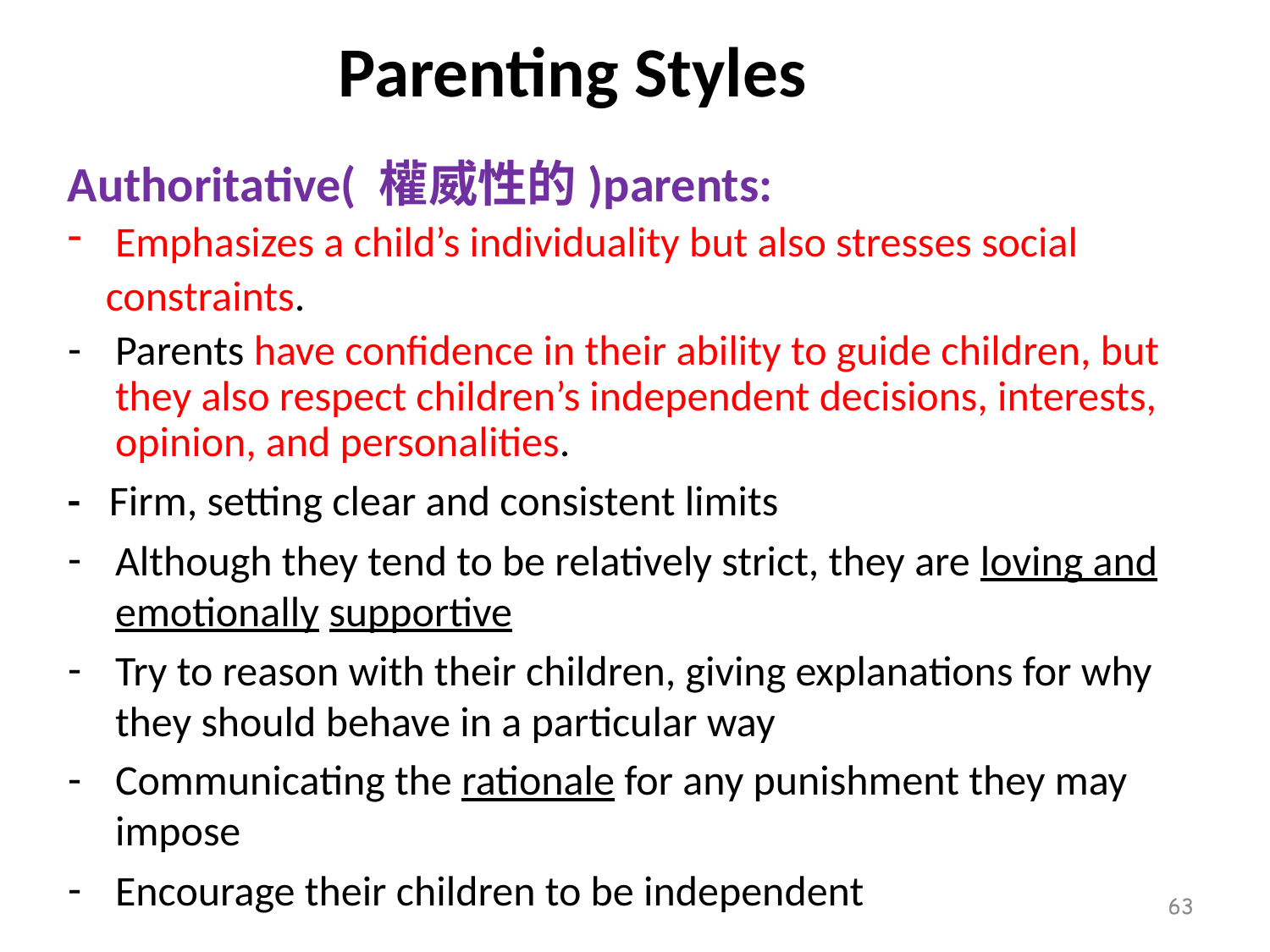

# Parenting Styles
Authoritative( 權威性的)parents:
Emphasizes a child’s individuality but also stresses social
    constraints.
Parents have confidence in their ability to guide children, but they also respect children’s independent decisions, interests, opinion, and personalities.
-   Firm, setting clear and consistent limits
Although they tend to be relatively strict, they are loving and emotionally supportive
Try to reason with their children, giving explanations for why they should behave in a particular way
Communicating the rationale for any punishment they may impose
Encourage their children to be independent
63